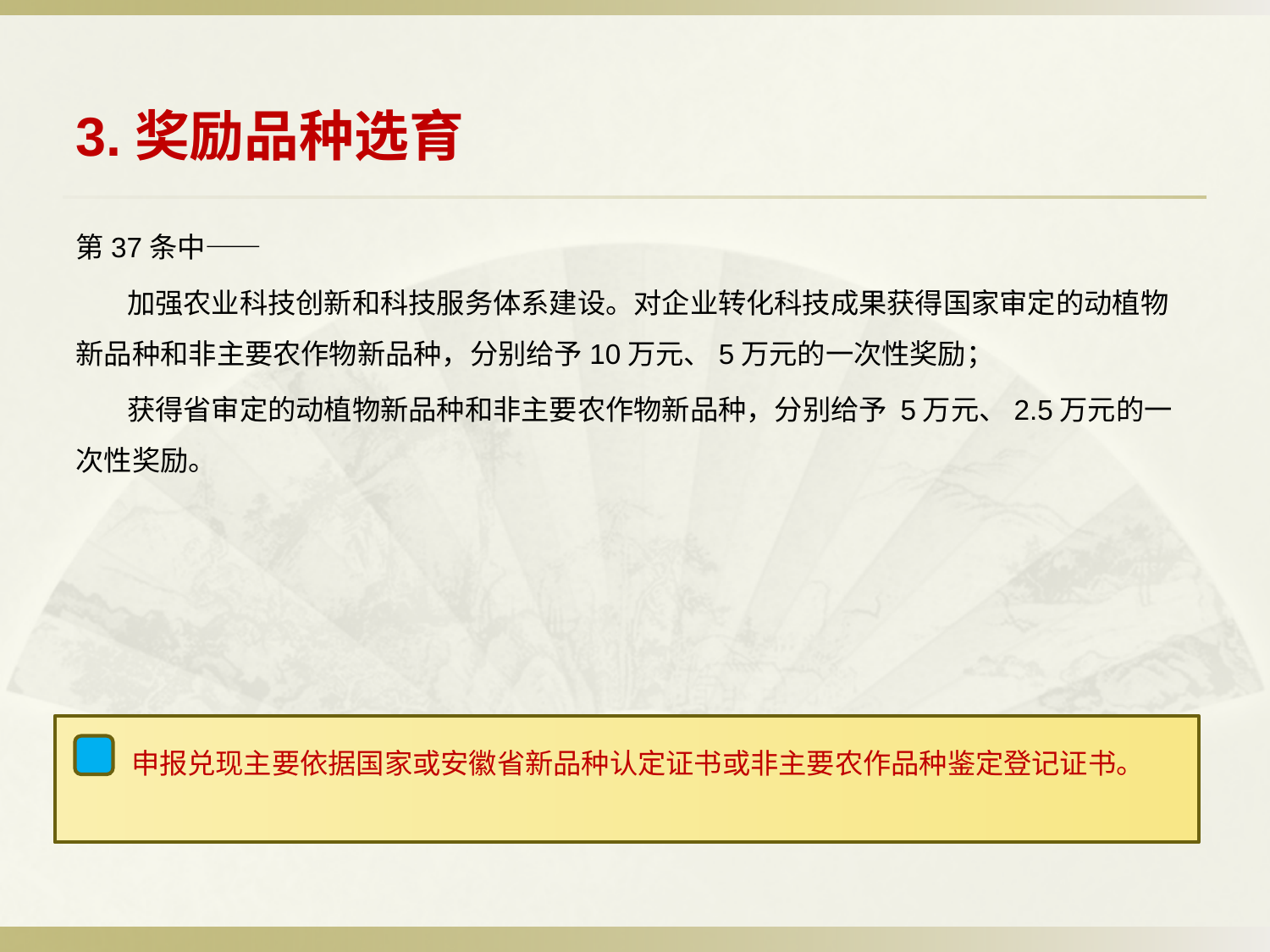

# 3.奖励品种选育
第37条中——
       加强农业科技创新和科技服务体系建设。对企业转化科技成果获得国家审定的动植物新品种和非主要农作物新品种，分别给予10万元、5万元的一次性奖励；
       获得省审定的动植物新品种和非主要农作物新品种，分别给予 5万元、2.5万元的一次性奖励。

         申报兑现主要依据国家或安徽省新品种认定证书或非主要农作品种鉴定登记证书。